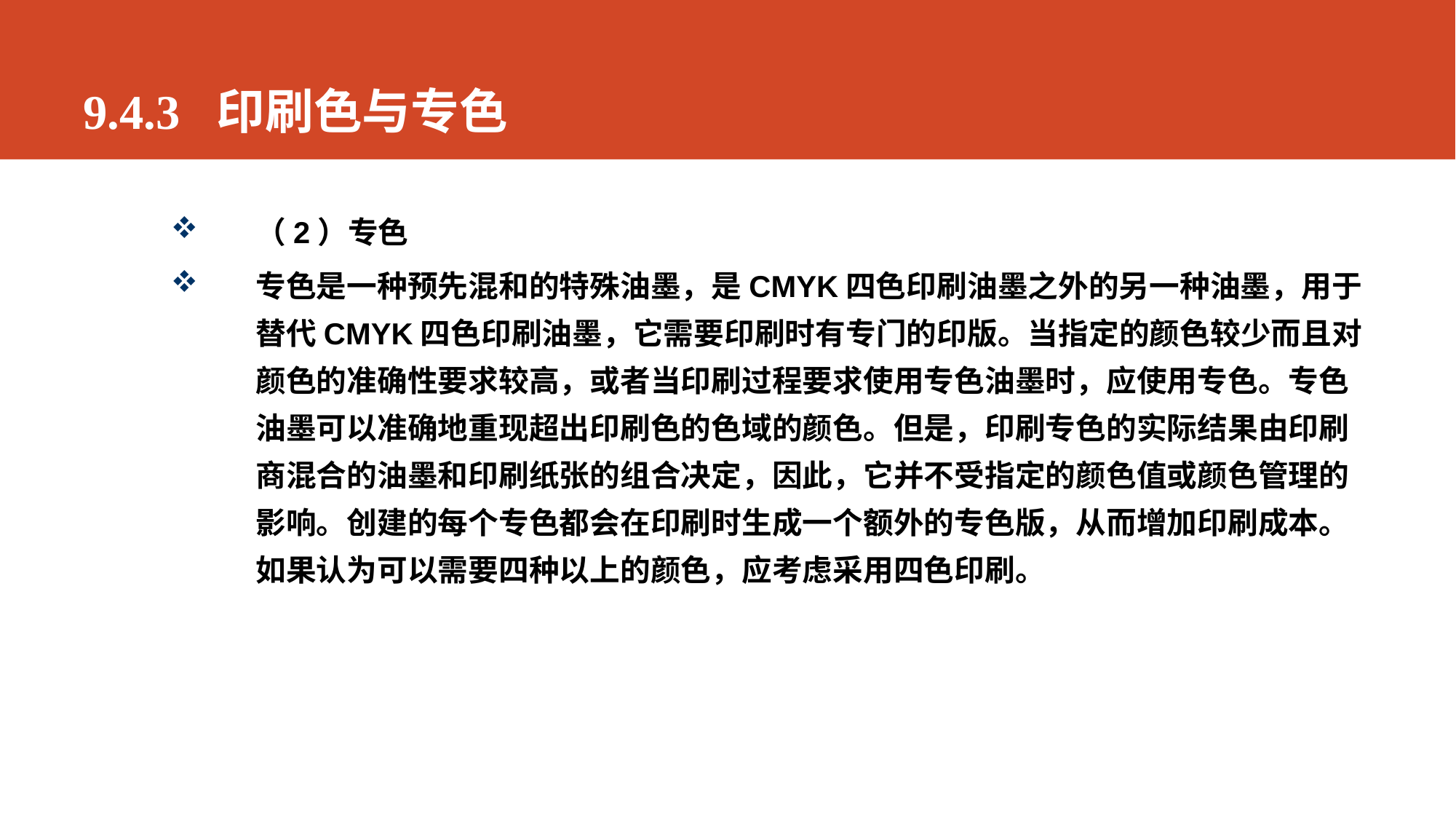

# 9.4.3  印刷色与专色
（2）专色
专色是一种预先混和的特殊油墨，是CMYK四色印刷油墨之外的另一种油墨，用于替代CMYK四色印刷油墨，它需要印刷时有专门的印版。当指定的颜色较少而且对颜色的准确性要求较高，或者当印刷过程要求使用专色油墨时，应使用专色。专色油墨可以准确地重现超出印刷色的色域的颜色。但是，印刷专色的实际结果由印刷商混合的油墨和印刷纸张的组合决定，因此，它并不受指定的颜色值或颜色管理的影响。创建的每个专色都会在印刷时生成一个额外的专色版，从而增加印刷成本。如果认为可以需要四种以上的颜色，应考虑采用四色印刷。